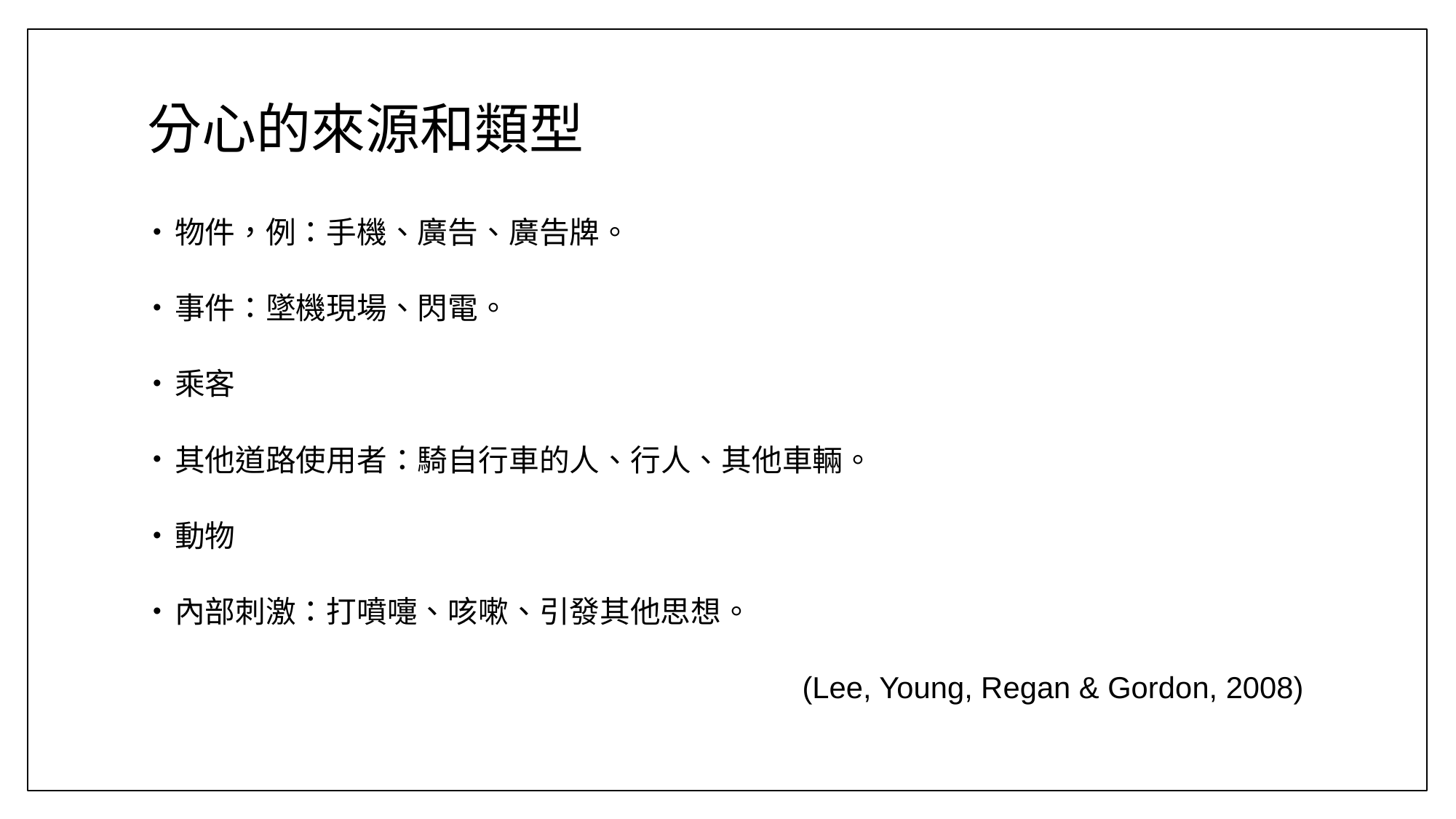

# 分心的來源和類型
物件，例：手機、廣告、廣告牌。
事件：墜機現場、閃電。
乘客
其他道路使用者：騎自行車的人、行人、其他車輛。
動物
內部刺激：打噴嚏、咳嗽、引發其他思想。
(Lee, Young, Regan & Gordon, 2008)